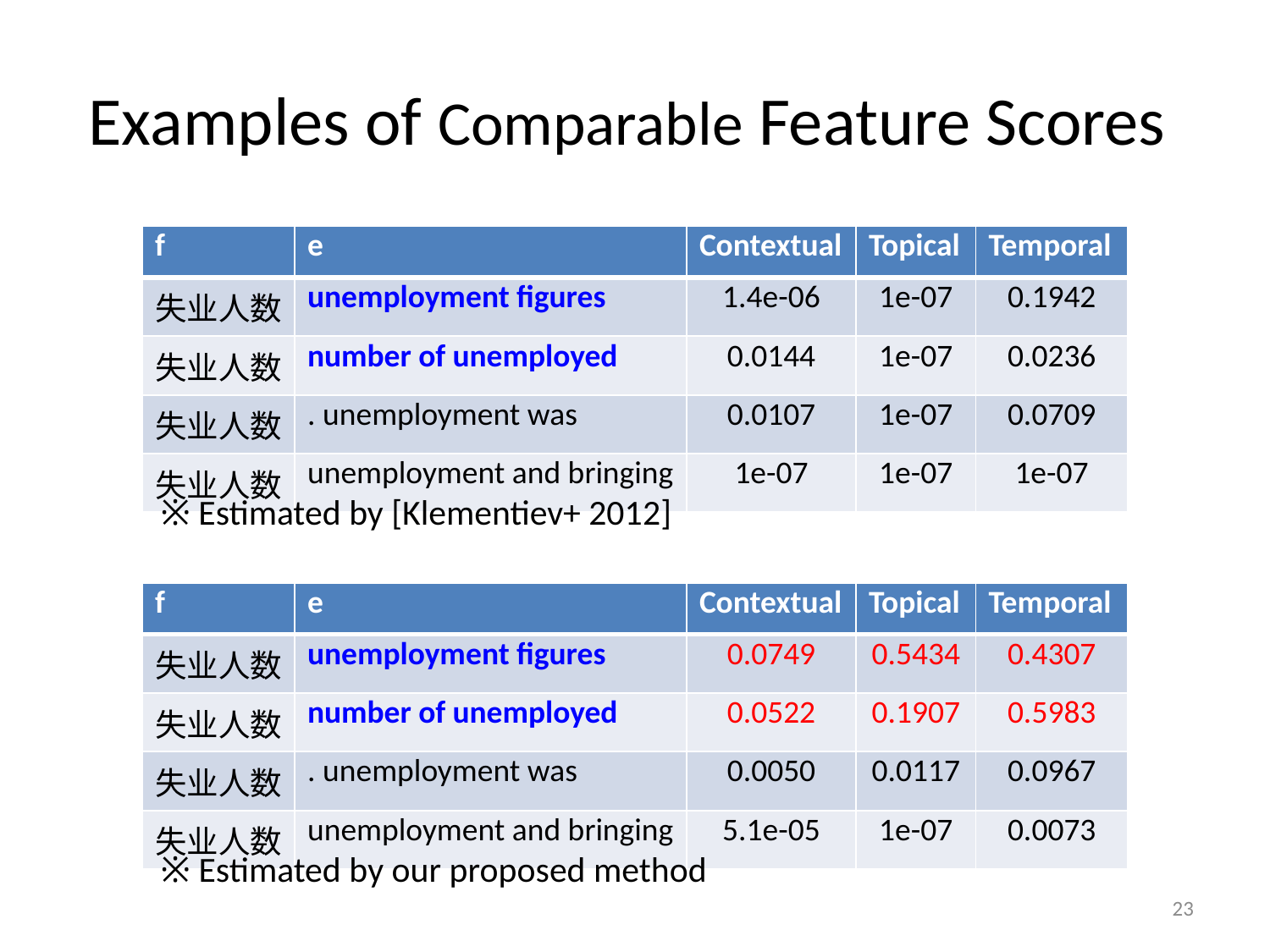

# Examples of Comparable Feature Scores
| f | e | Contextual | Topical | Temporal |
| --- | --- | --- | --- | --- |
| 失业人数 | unemployment figures | 1.4e-06 | 1e-07 | 0.1942 |
| 失业人数 | number of unemployed | 0.0144 | 1e-07 | 0.0236 |
| 失业人数 | . unemployment was | 0.0107 | 1e-07 | 0.0709 |
| 失业人数 | unemployment and bringing | 1e-07 | 1e-07 | 1e-07 |
※ Estimated by [Klementiev+ 2012]
| f | e | Contextual | Topical | Temporal |
| --- | --- | --- | --- | --- |
| 失业人数 | unemployment figures | 0.0749 | 0.5434 | 0.4307 |
| 失业人数 | number of unemployed | 0.0522 | 0.1907 | 0.5983 |
| 失业人数 | . unemployment was | 0.0050 | 0.0117 | 0.0967 |
| 失业人数 | unemployment and bringing | 5.1e-05 | 1e-07 | 0.0073 |
※ Estimated by our proposed method
23